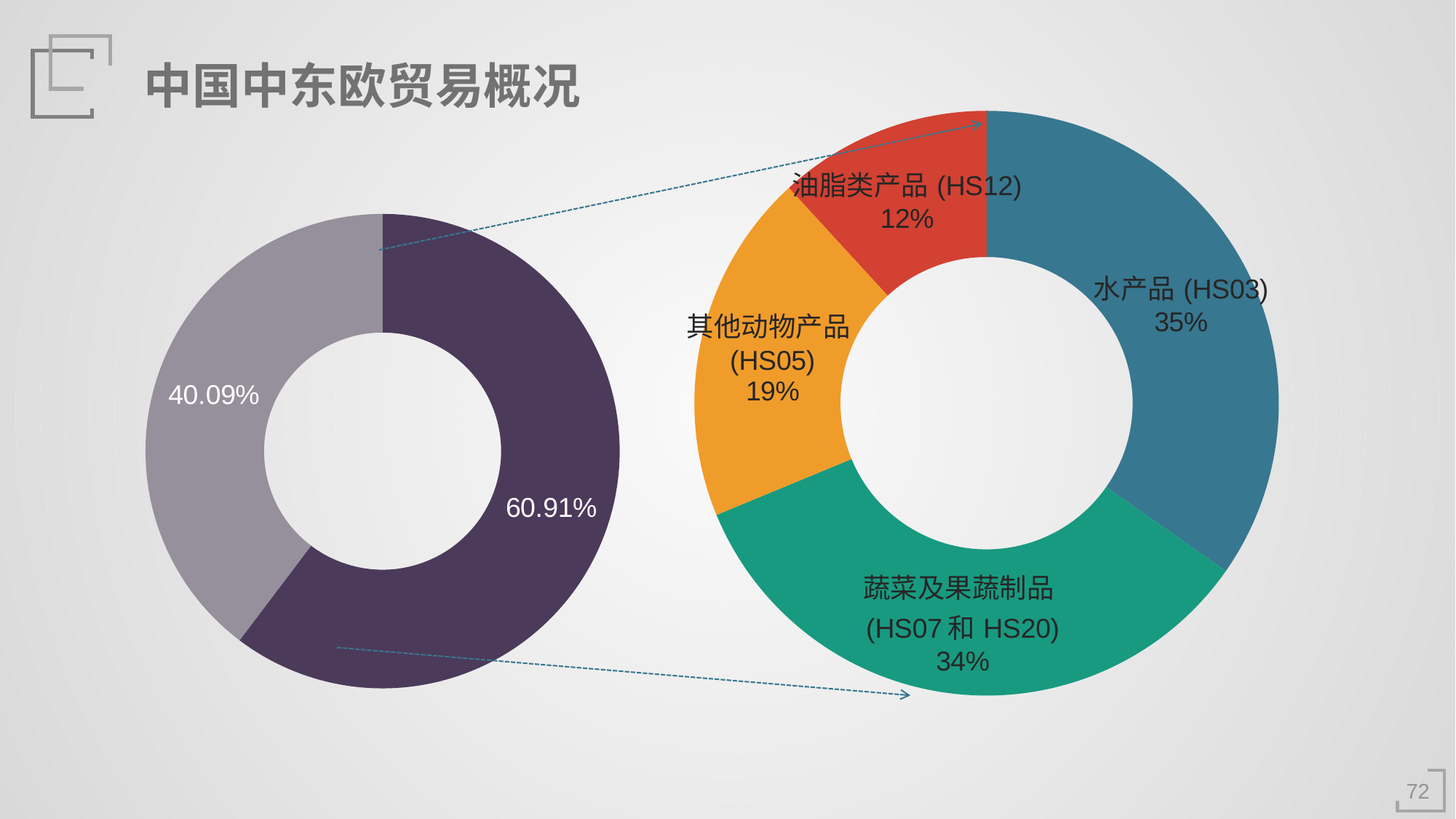

中国中东欧贸易概况

### Chart

| Category | 销售额 |
|---|---|
| 水产品(HS03) | 0.2115 |
| 蔬菜及果蔬制品(HS07和HS20) | 0.2073 |
| 其他动物产品(HS05) | 0.1183 |
| 油脂类产品(HS12) | 0.072 |

### Chart

| Category | 销售额 |
|---|---|
| 第一季度 | 0.6091 |
| 第二季度 | 0.4009 |